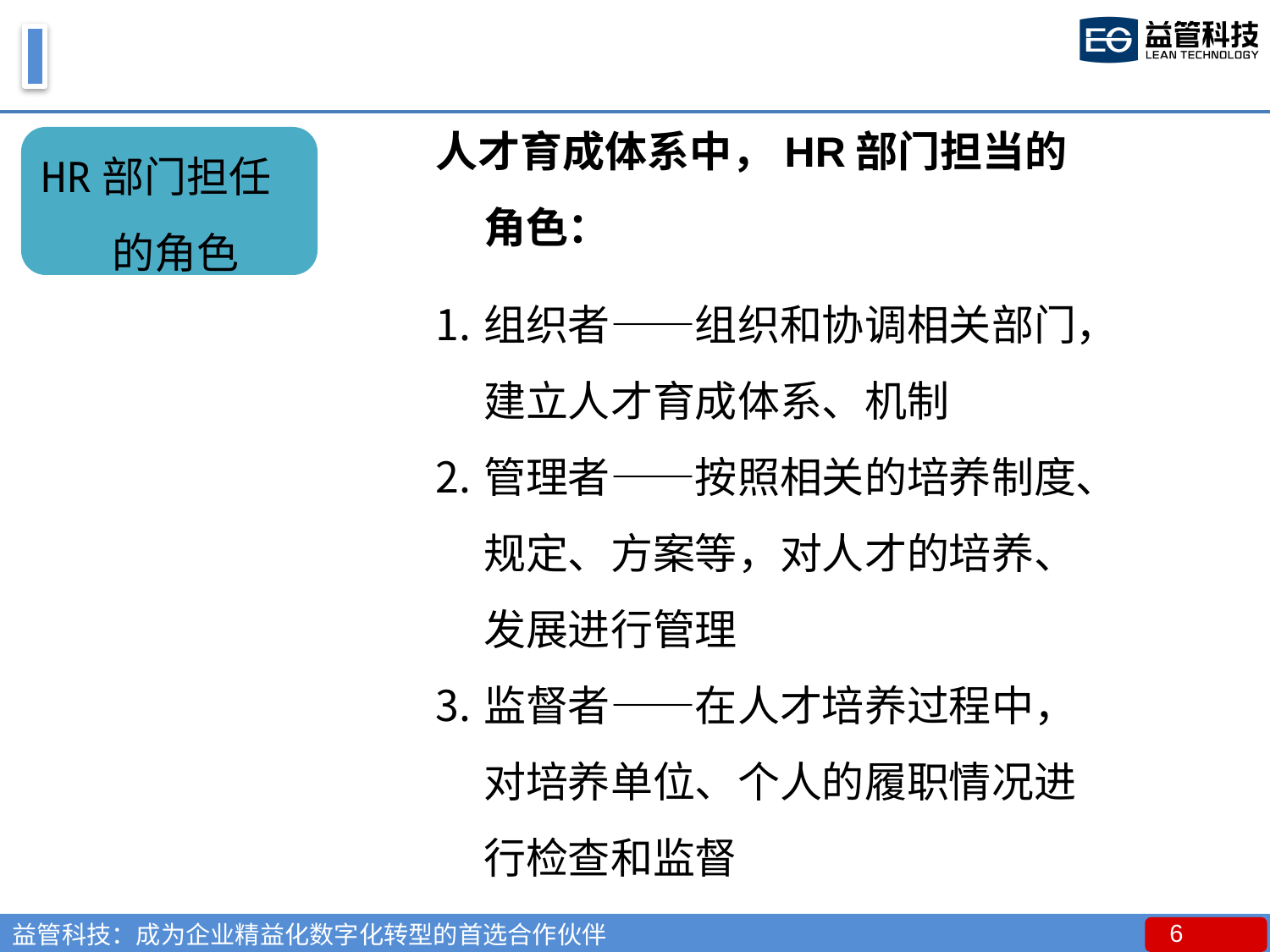

人才育成体系中，HR部门担当的角色：
组织者——组织和协调相关部门，建立人才育成体系、机制
管理者——按照相关的培养制度、规定、方案等，对人才的培养、发展进行管理
监督者——在人才培养过程中，对培养单位、个人的履职情况进行检查和监督
HR部门担任的角色